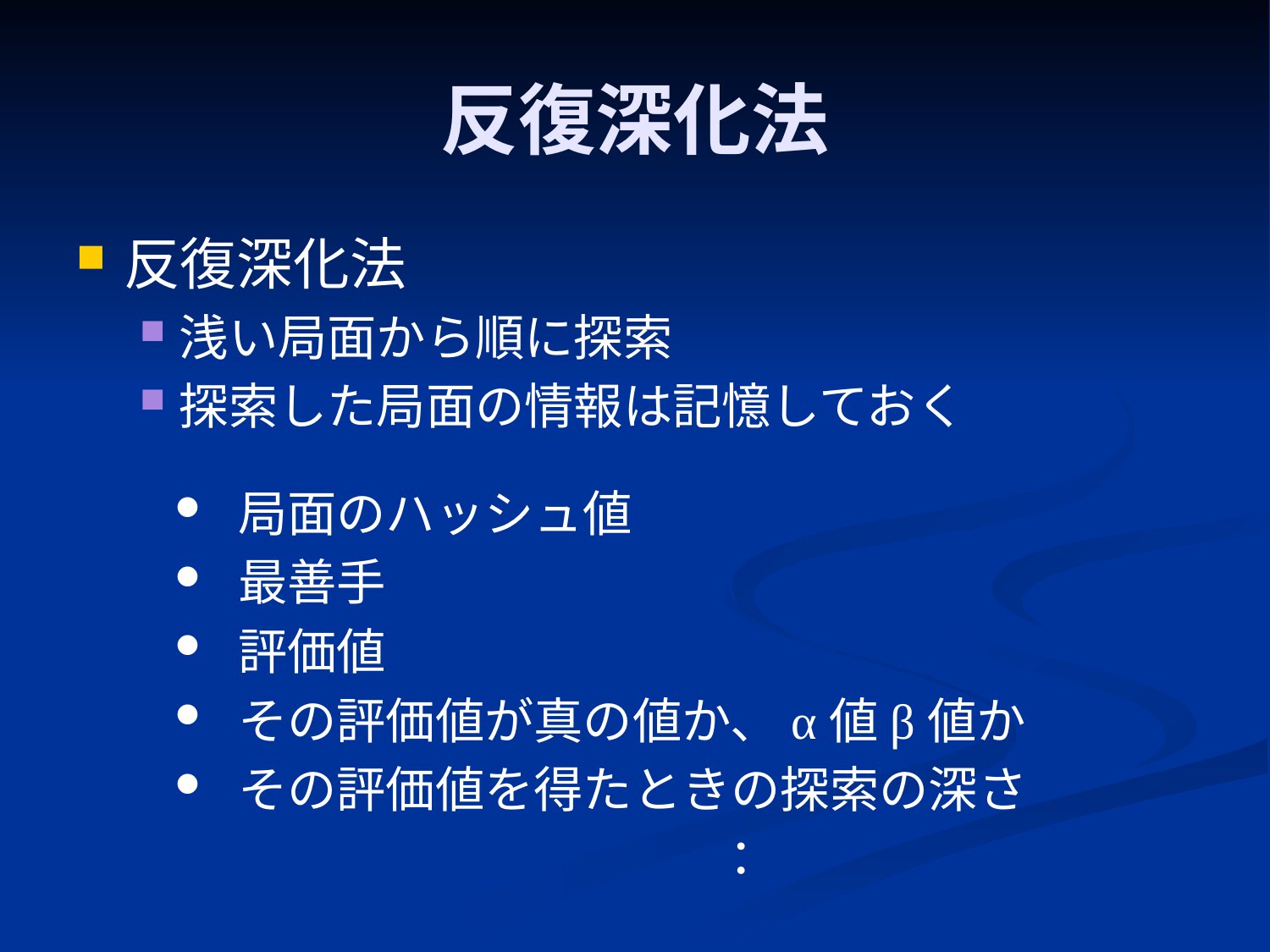

# 反復深化法
反復深化法
浅い局面から順に探索
探索した局面の情報は記憶しておく
局面のハッシュ値
最善手
評価値
その評価値が真の値か、α値β値か
その評価値を得たときの探索の深さ
　　　　　　　　　　　：